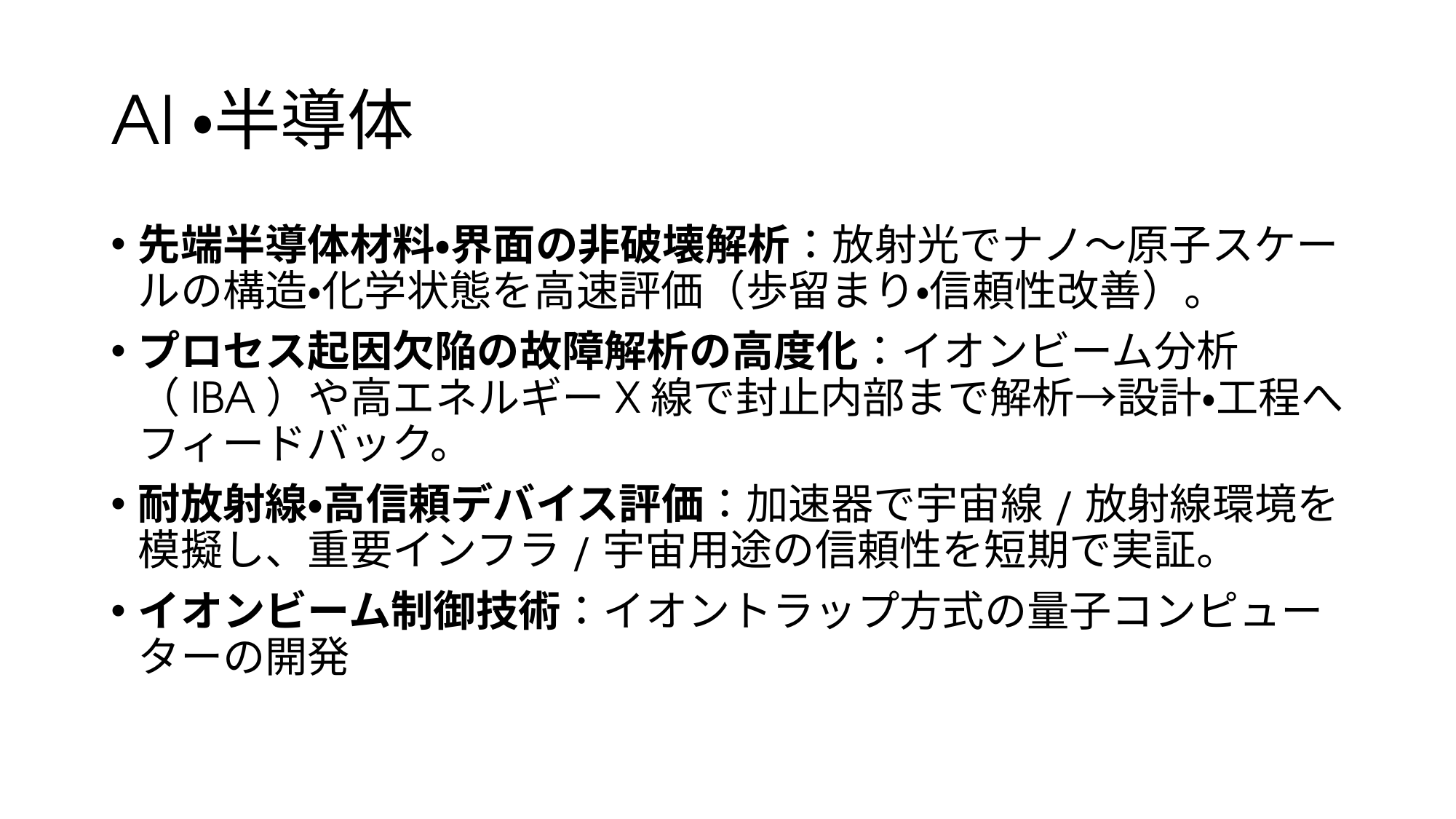

# AI・半導体
先端半導体材料・界面の非破壊解析：放射光でナノ〜原子スケールの構造・化学状態を高速評価（歩留まり・信頼性改善）。
プロセス起因欠陥の故障解析の高度化：イオンビーム分析（IBA）や高エネルギーX線で封止内部まで解析→設計・工程へフィードバック。
耐放射線・高信頼デバイス評価：加速器で宇宙線/放射線環境を模擬し、重要インフラ/宇宙用途の信頼性を短期で実証。
イオンビーム制御技術：イオントラップ方式の量子コンピューターの開発